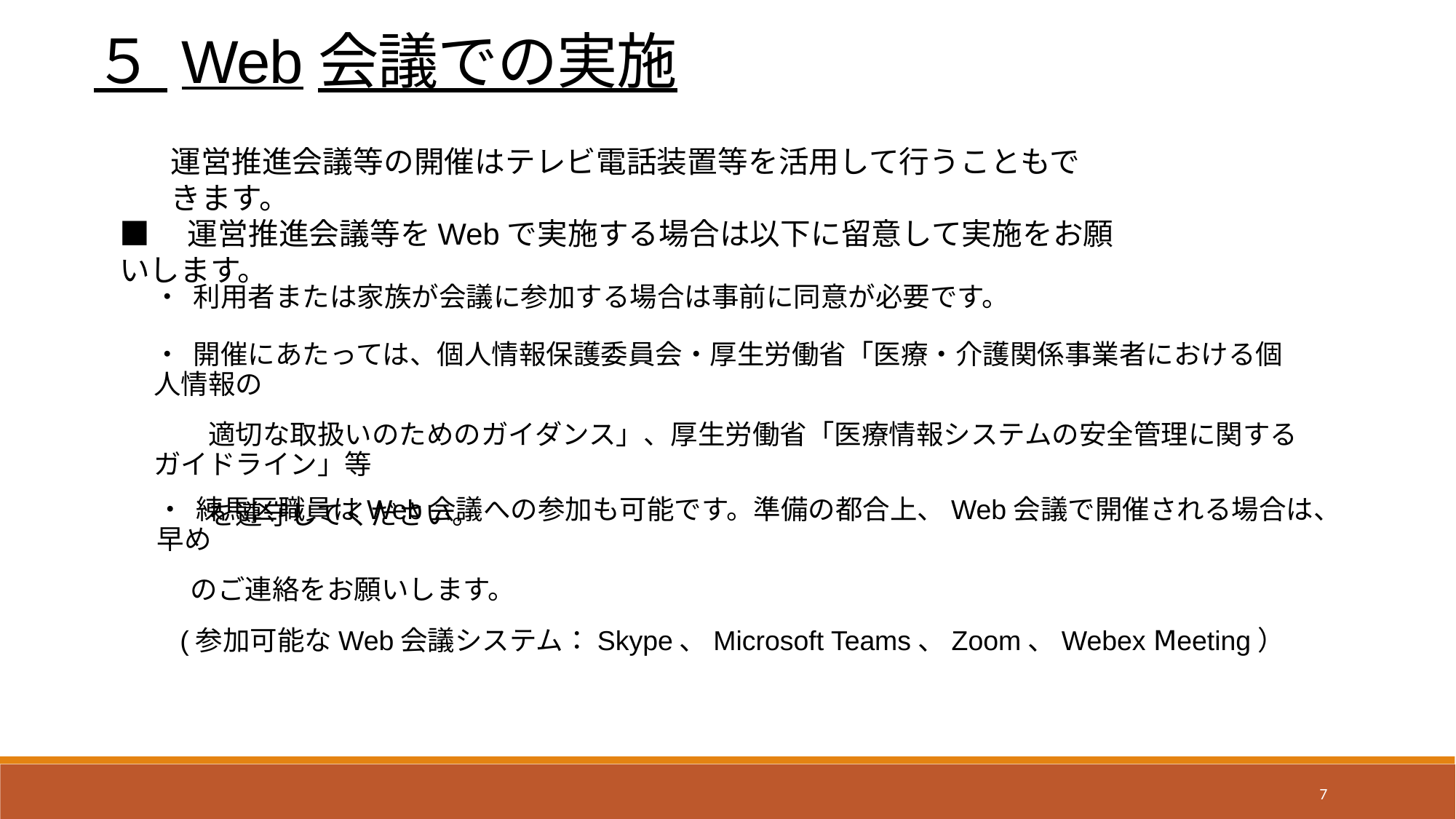

５ Web会議での実施
運営推進会議等の開催はテレビ電話装置等を活用して行うこともできます。

■　運営推進会議等をWebで実施する場合は以下に留意して実施をお願いします。
・  利用者または家族が会議に参加する場合は事前に同意が必要です。
・  開催にあたっては、個人情報保護委員会・厚生労働省「医療・介護関係事業者における個人情報の
　　適切な取扱いのためのガイダンス」、厚生労働省「医療情報システムの安全管理に関するガイドライン」等
　　を遵守してください。

・  練馬区職員はWeb会議への参加も可能です。準備の都合上、Web会議で開催される場合は、早め
　 のご連絡をお願いします。
   (参加可能なWeb会議システム：Skype、Microsoft Teams、Zoom、Webex Ⅿeeting）
7